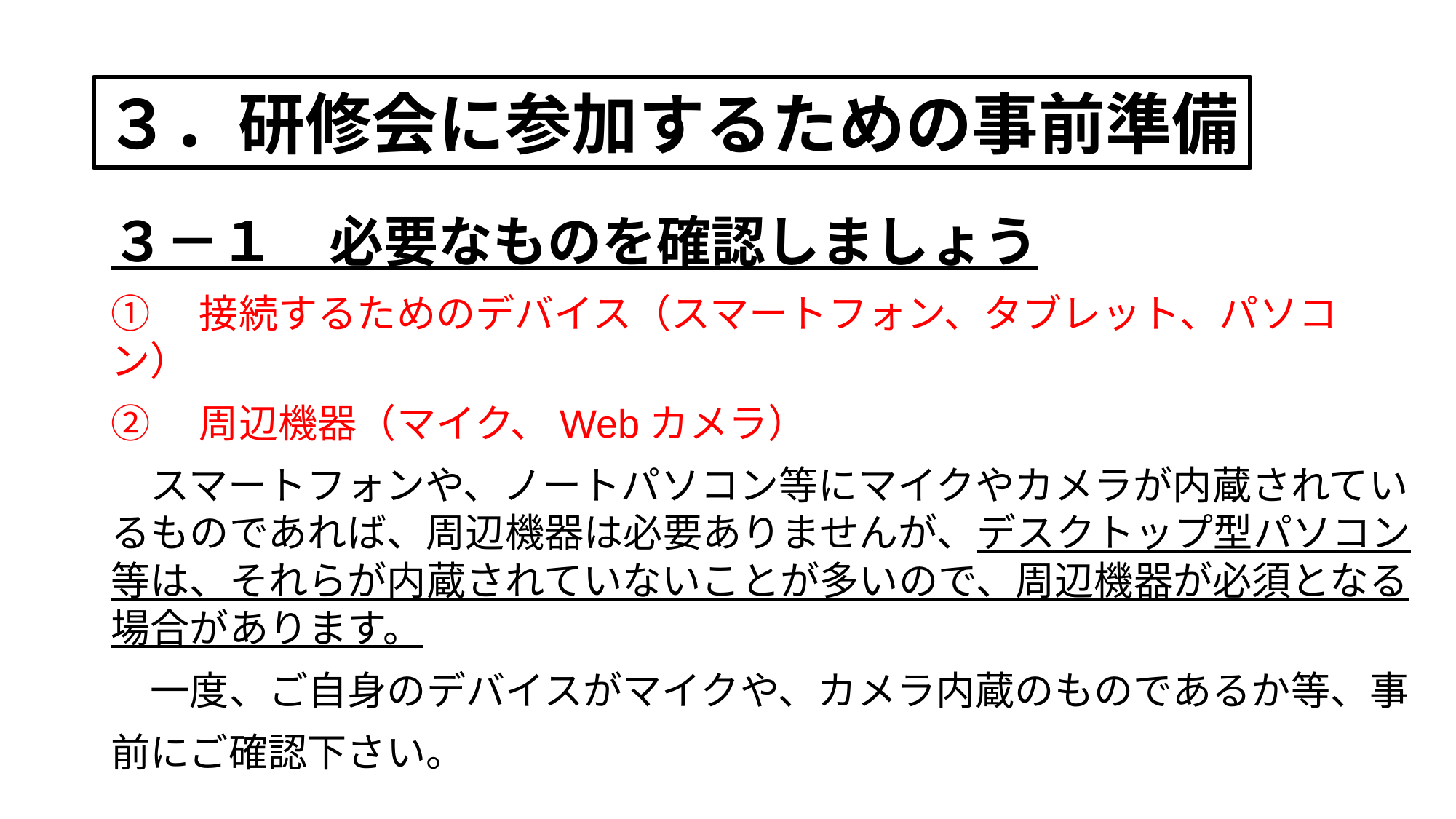

３．研修会に参加するための事前準備
３－１　必要なものを確認しましょう
①　接続するためのデバイス（スマートフォン、タブレット、パソコン）
②　周辺機器（マイク、Webカメラ）
　スマートフォンや、ノートパソコン等にマイクやカメラが内蔵されているものであれば、周辺機器は必要ありませんが、デスクトップ型パソコン等は、それらが内蔵されていないことが多いので、周辺機器が必須となる場合があります。
　一度、ご自身のデバイスがマイクや、カメラ内蔵のものであるか等、事
前にご確認下さい。